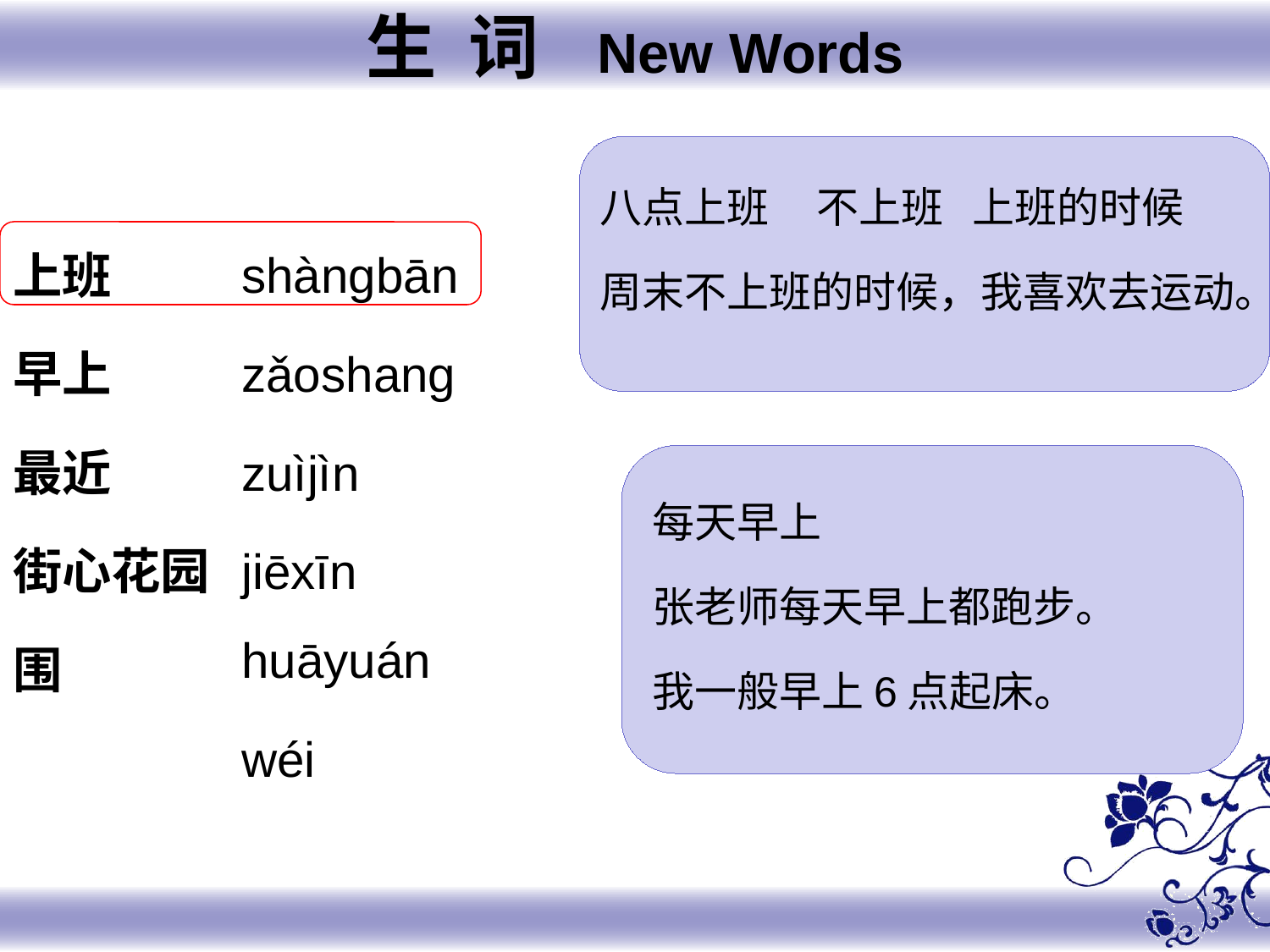

生  词   New Words

八点上班     不上班   上班的时候
周末不上班的时候，我喜欢去运动。

shàngbān
zǎoshang
zuìjìn
jiēxīn huāyuán
wéi
上班
早上
最近
街心花园
围

每天早上
张老师每天早上都跑步。
我一般早上6点起床。